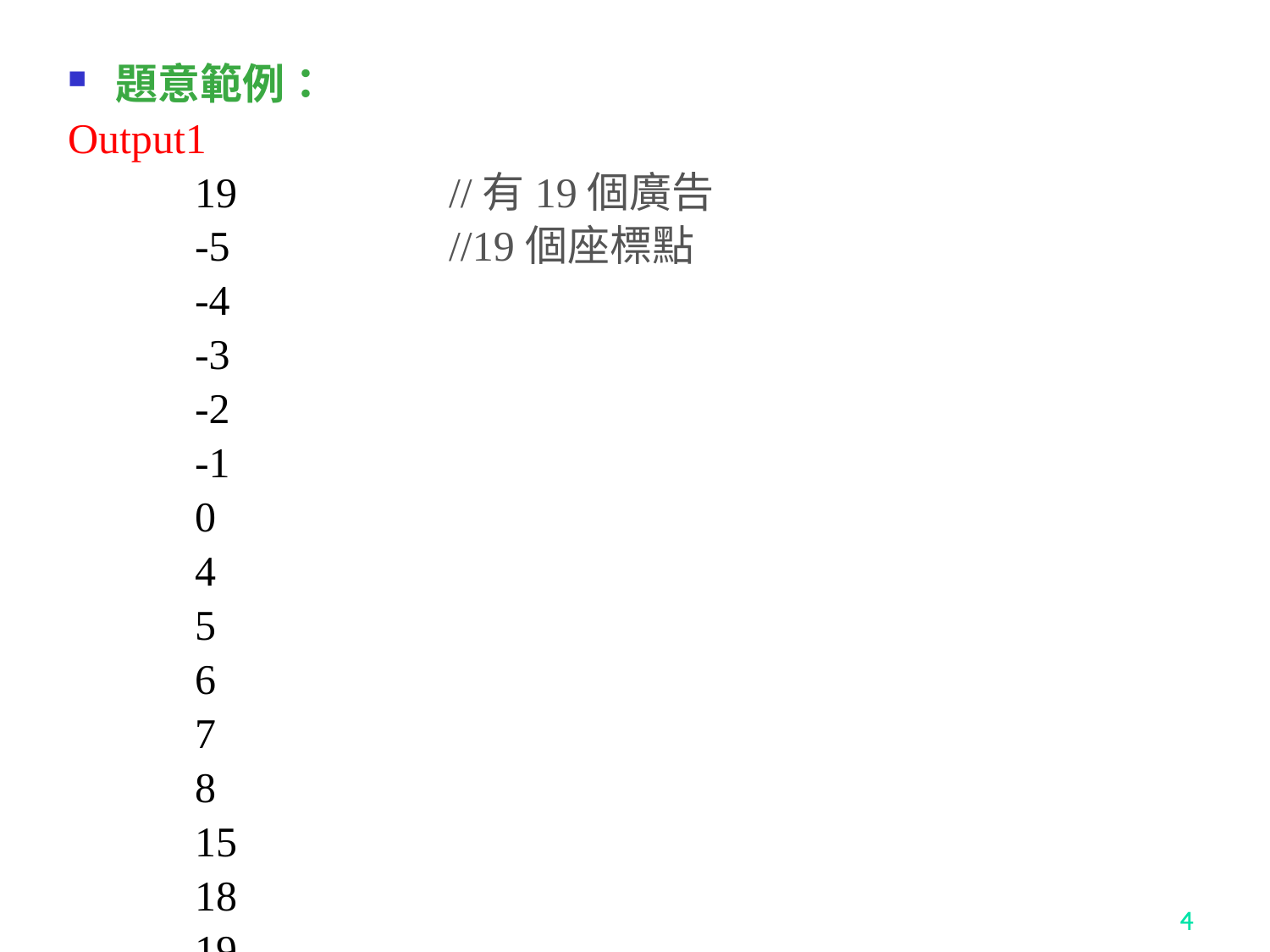

題意範例：
Output1
	19		//有19個廣告
	-5		//19個座標點
	-4
	-3
	-2
	-1
	0
	4
	5
	6
	7
	8
	15
	18
	19
	20
	21
	25
	26
	27

4